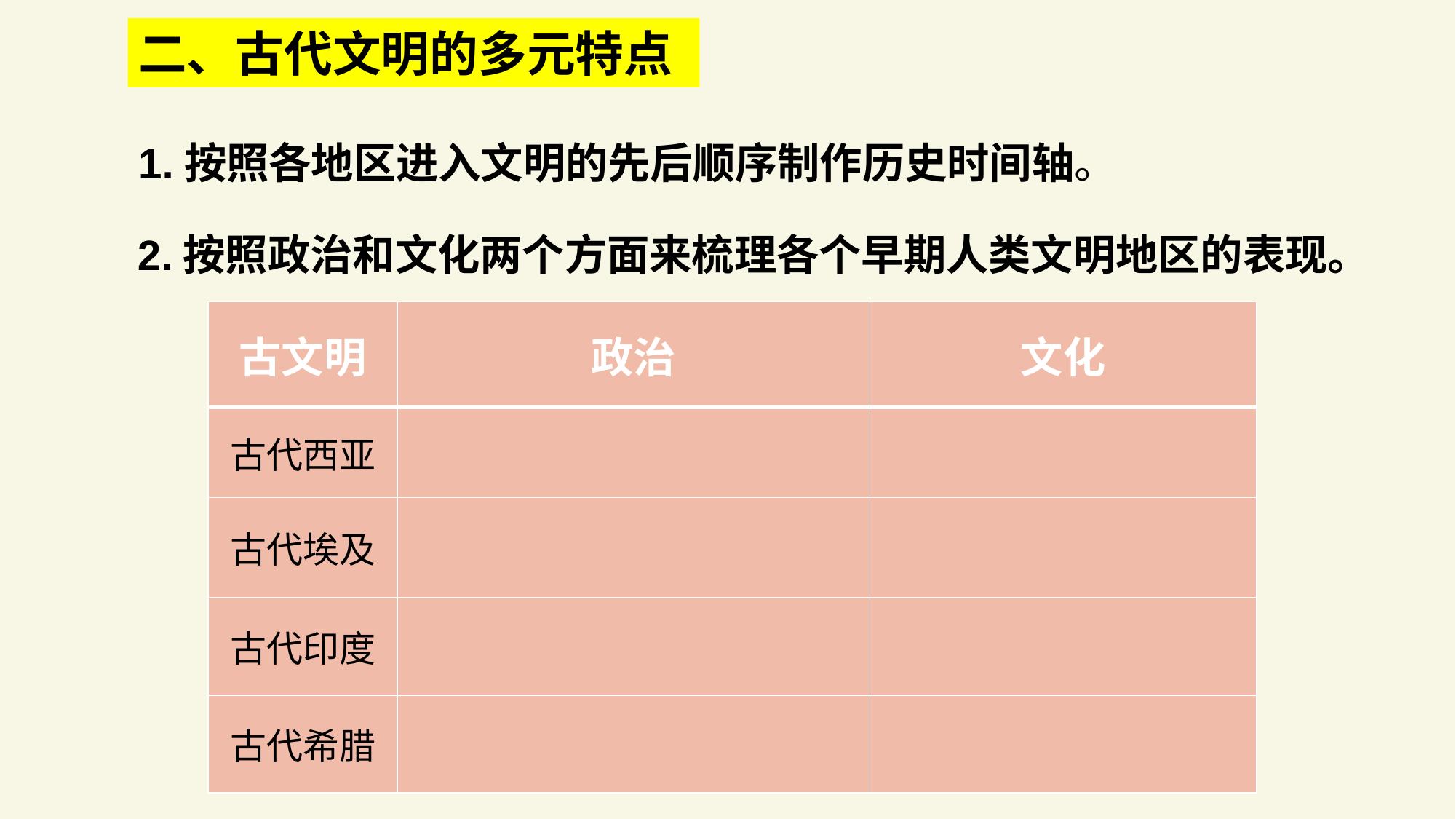

二、古代文明的多元特点
1.按照各地区进入文明的先后顺序制作历史时间轴。
2.按照政治和文化两个方面来梳理各个早期人类文明地区的表现。
| 古文明 | 政治 | 文化 |
| --- | --- | --- |
| 古代西亚 |  |  |
| 古代埃及 |  |  |
| 古代印度 |  |  |
| 古代希腊 |  |  |